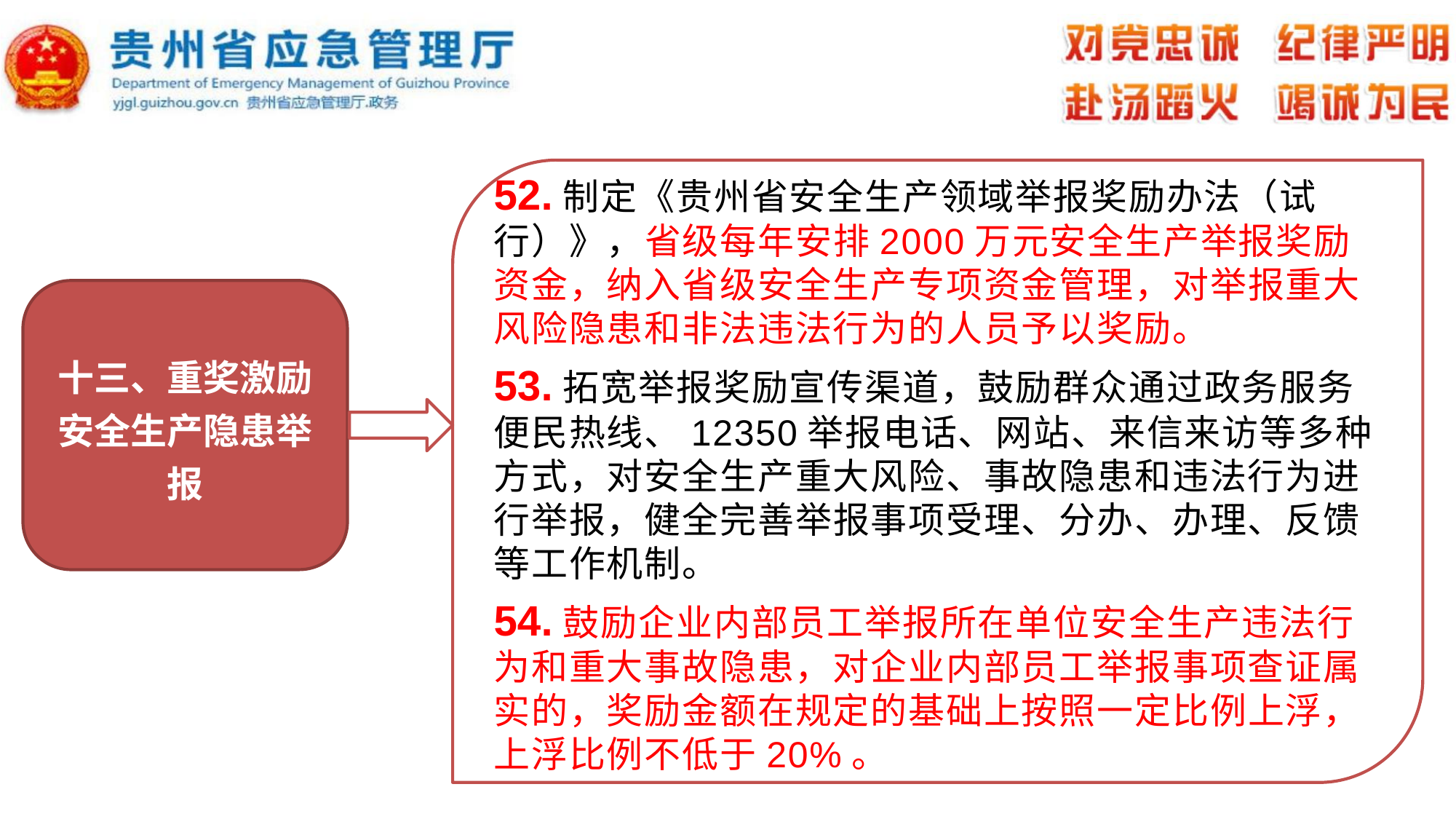

52.制定《贵州省安全生产领域举报奖励办法（试行）》，省级每年安排2000万元安全生产举报奖励资金，纳入省级安全生产专项资金管理，对举报重大风险隐患和非法违法行为的人员予以奖励。
53.拓宽举报奖励宣传渠道，鼓励群众通过政务服务便民热线、12350举报电话、网站、来信来访等多种方式，对安全生产重大风险、事故隐患和违法行为进行举报，健全完善举报事项受理、分办、办理、反馈等工作机制。
54.鼓励企业内部员工举报所在单位安全生产违法行为和重大事故隐患，对企业内部员工举报事项查证属实的，奖励金额在规定的基础上按照一定比例上浮，上浮比例不低于20%。
十三、重奖激励安全生产隐患举报